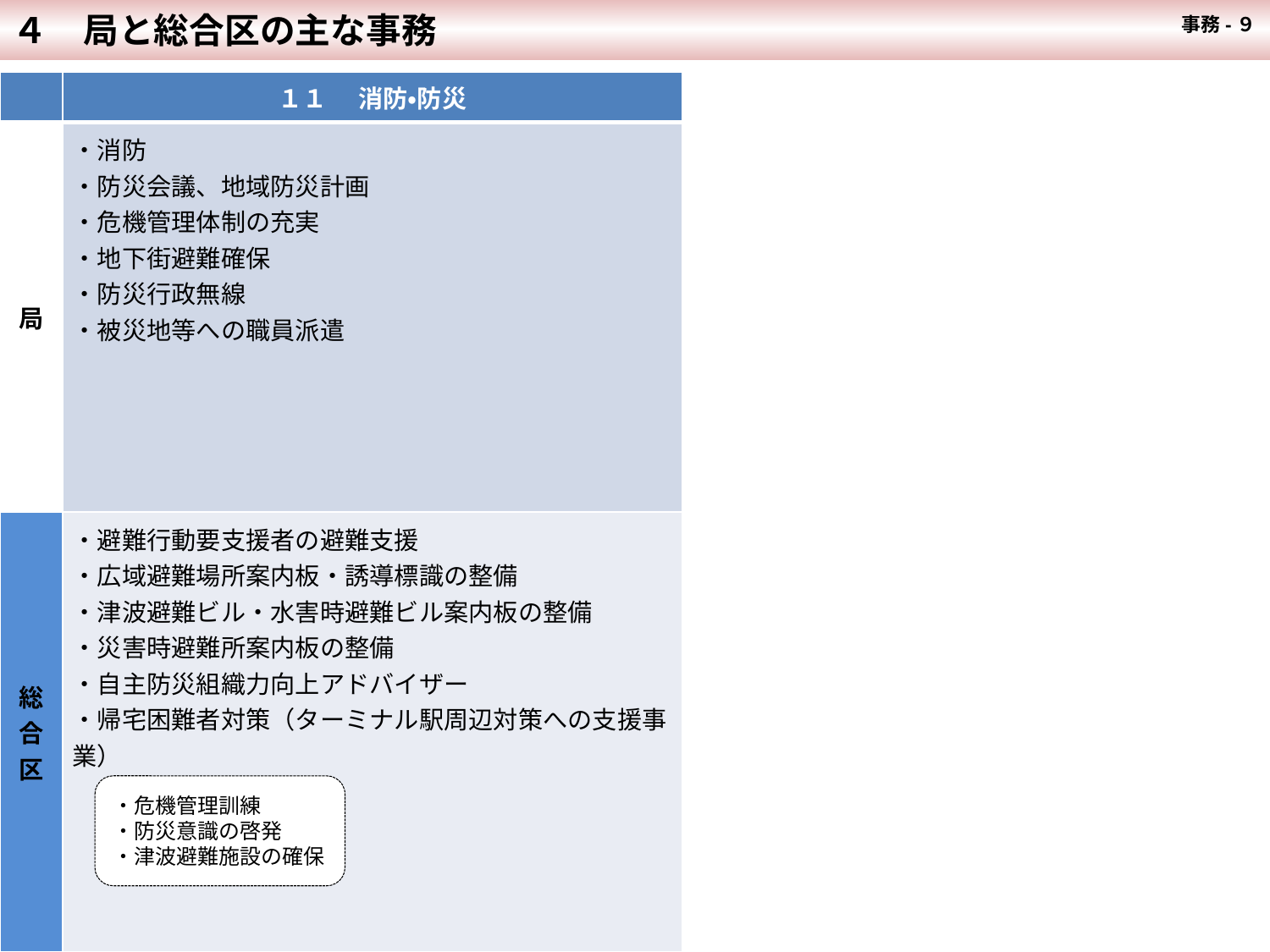

４　局と総合区の主な事務
 事務-９
|  | １１　 消防・防災 |
| --- | --- |
| 局 | ・消防 ・防災会議、地域防災計画 ・危機管理体制の充実 ・地下街避難確保 ・防災行政無線 ・被災地等への職員派遣 |
| 総合区 | ・避難行動要支援者の避難支援 ・広域避難場所案内板・誘導標識の整備 ・津波避難ビル・水害時避難ビル案内板の整備 ・災害時避難所案内板の整備 ・自主防災組織力向上アドバイザー ・帰宅困難者対策（ターミナル駅周辺対策への支援事業） |
・危機管理訓練
・防災意識の啓発
・津波避難施設の確保